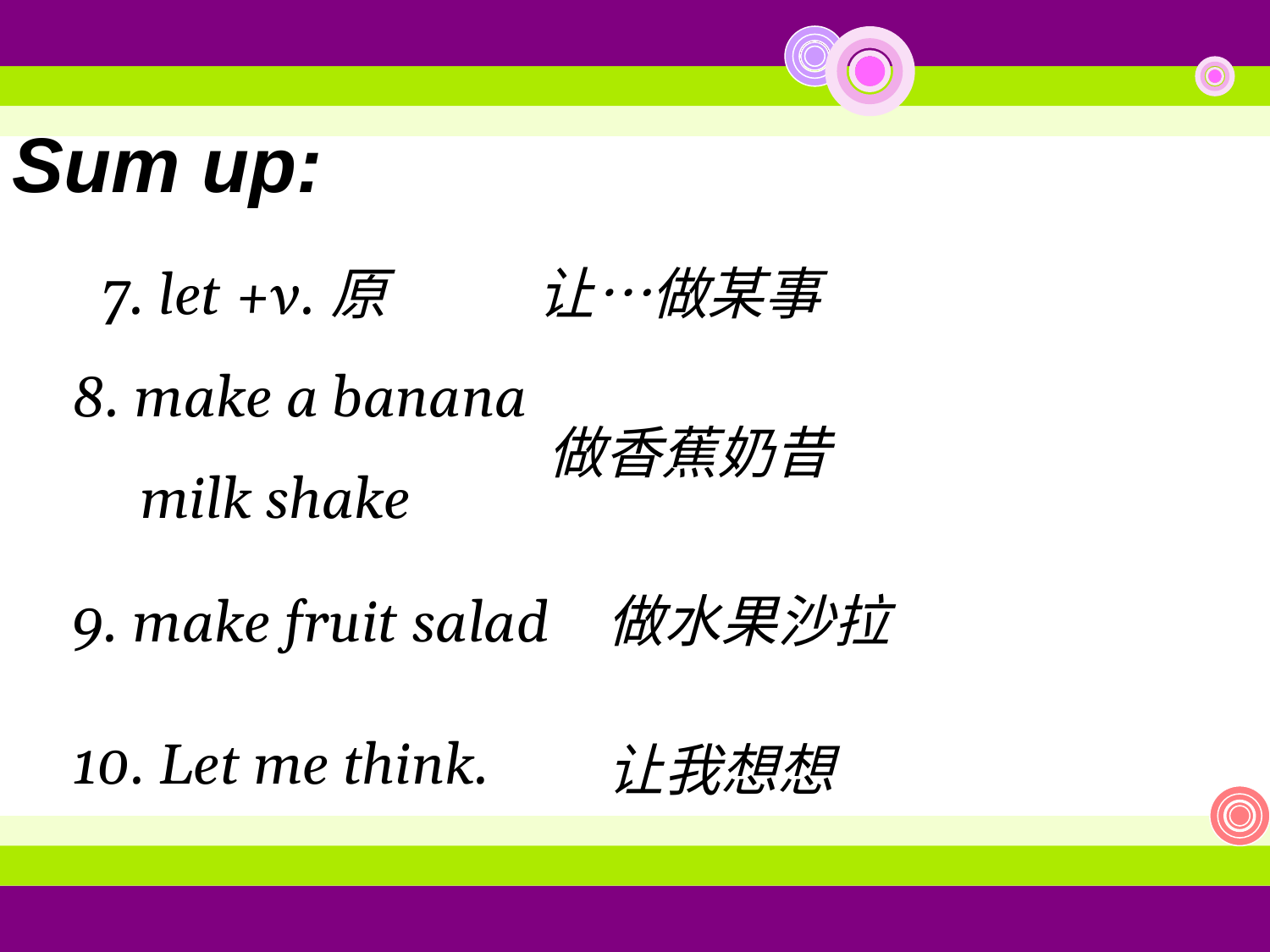

Sum up:
7. let +v.原
让…做某事
8. make a banana
     milk shake
做香蕉奶昔
9. make fruit salad
做水果沙拉
10. Let me think.
让我想想